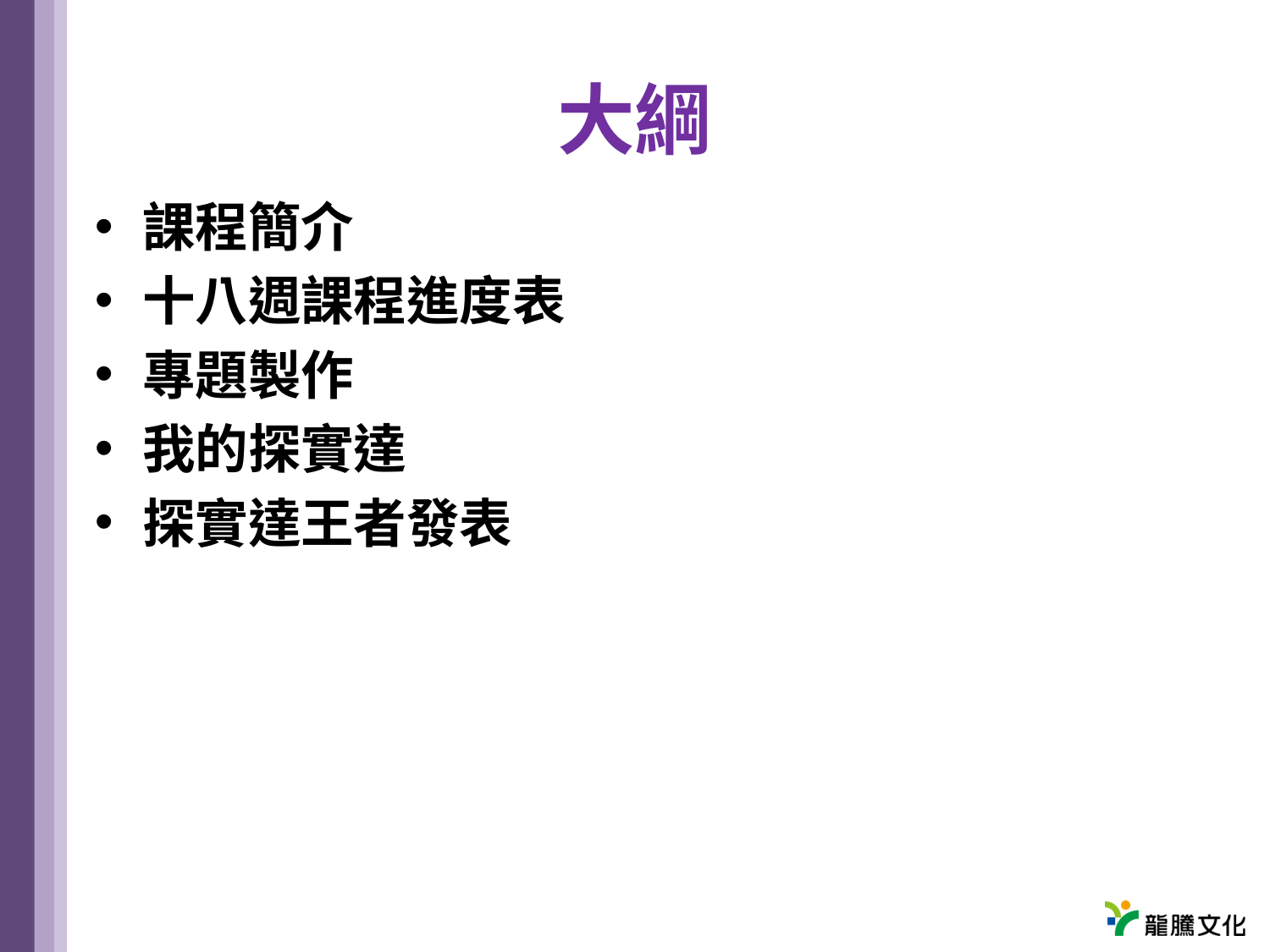

# 大綱
課程簡介
十八週課程進度表
專題製作
我的探實達
探實達王者發表